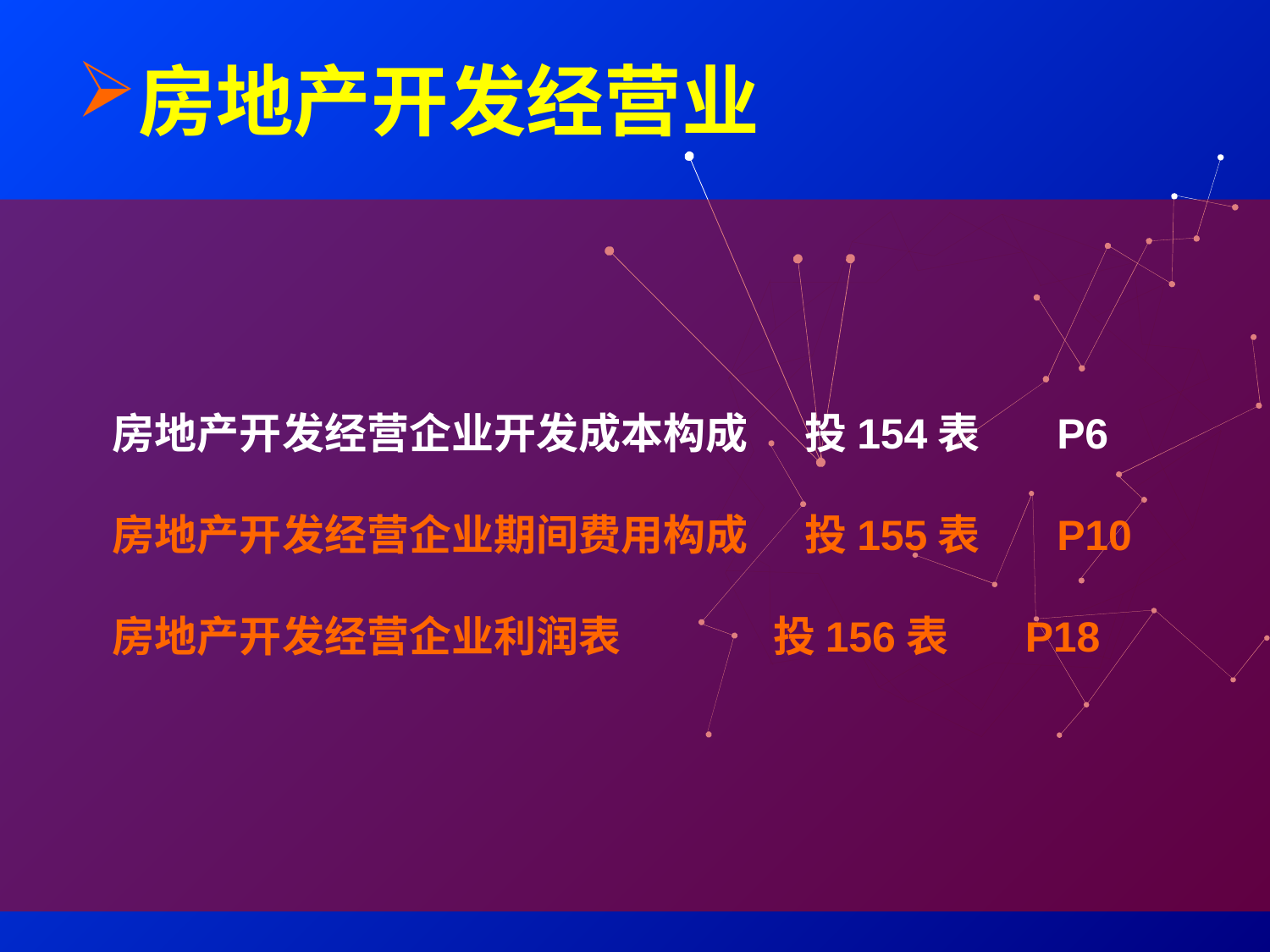

房地产开发经营业

房地产开发经营企业开发成本构成      投154表       P6
房地产开发经营企业期间费用构成      投155表       P10
房地产开发经营企业利润表                投156表       P18